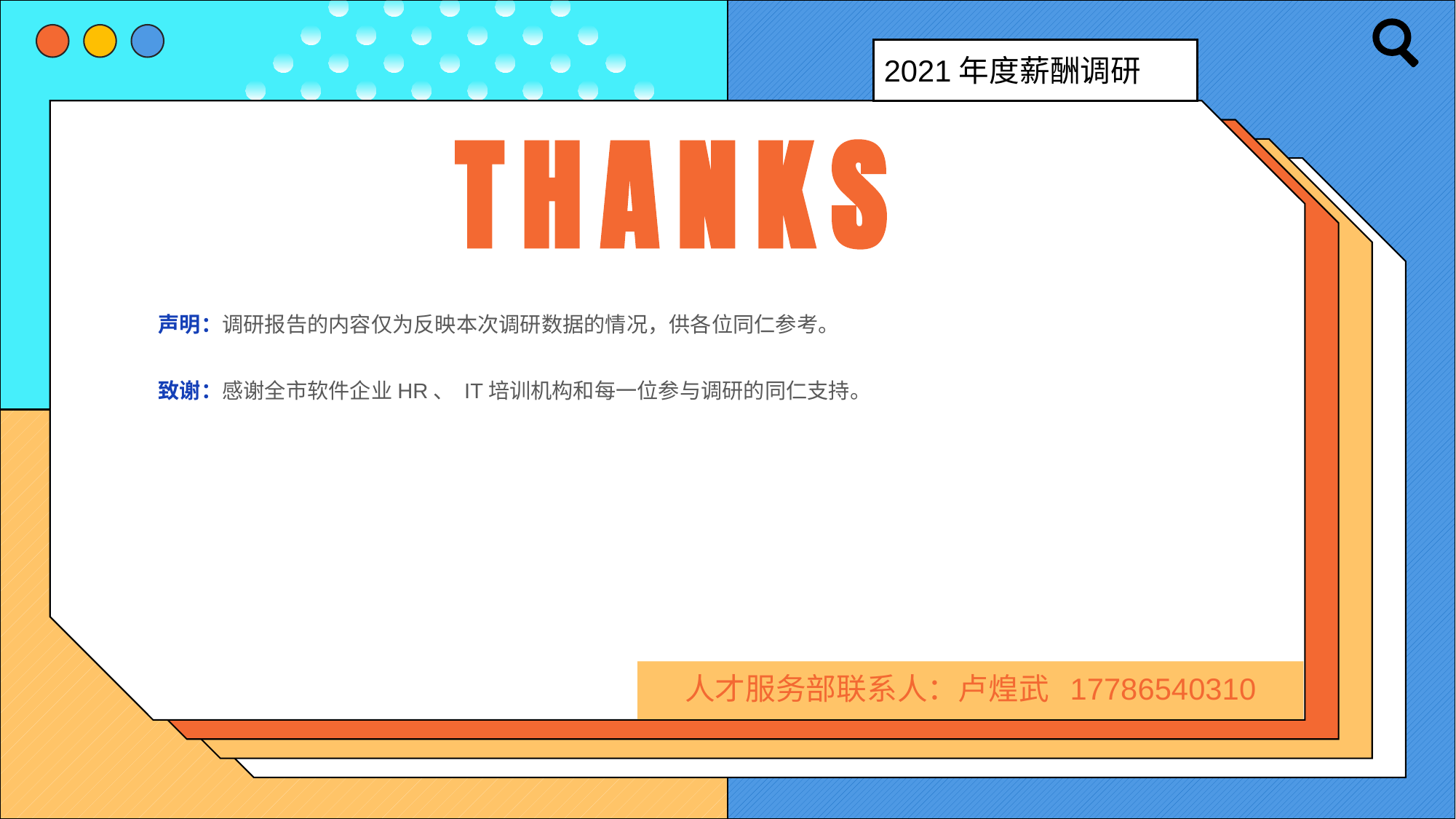

2021年度薪酬调研

THANKS
声明：调研报告的内容仅为反映本次调研数据的情况，供各位同仁参考。
致谢：感谢全市软件企业HR、 IT培训机构和每一位参与调研的同仁支持。
人才服务部联系人：卢煌武  17786540310